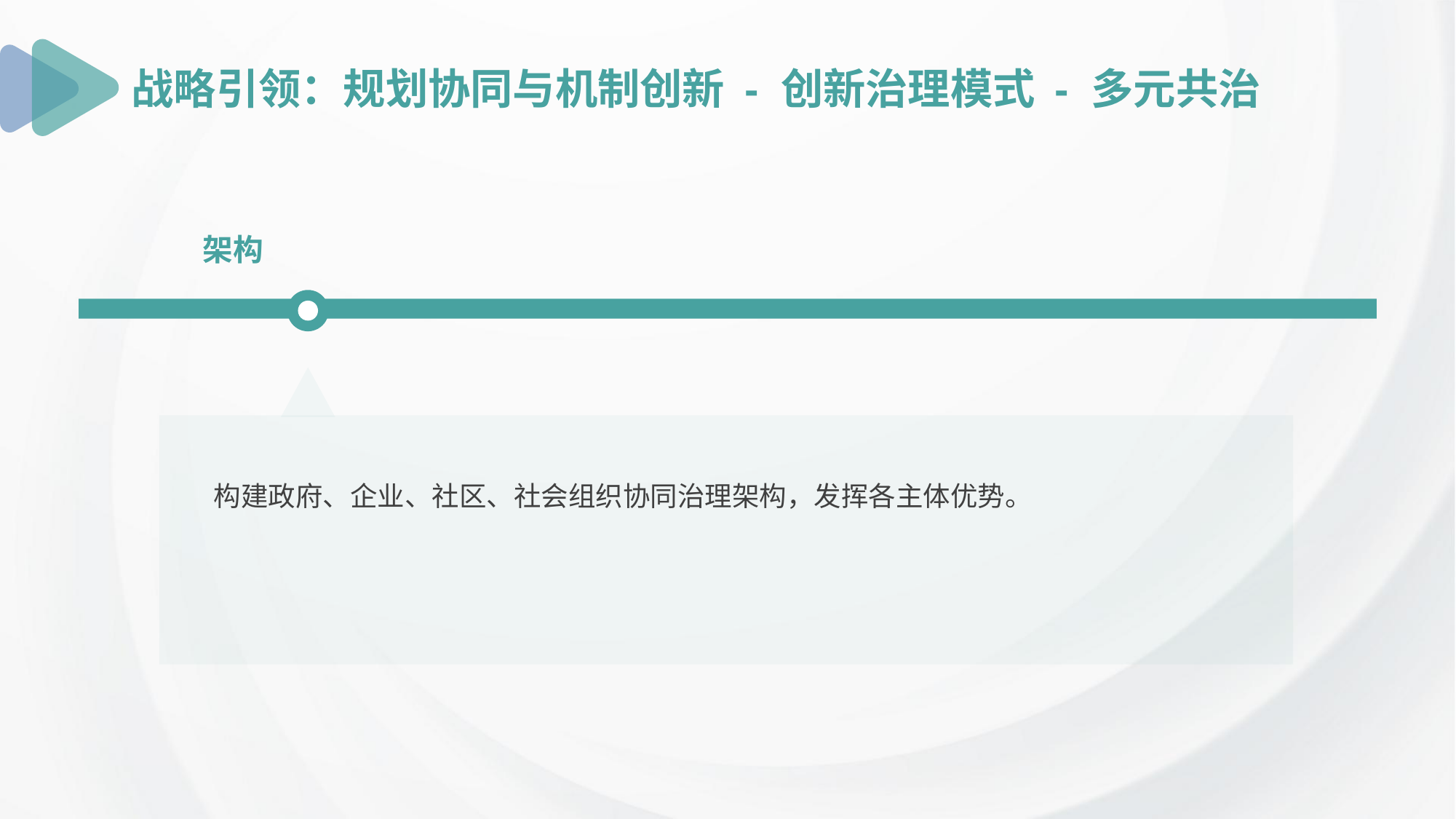

战略引领：规划协同与机制创新 - 创新治理模式 - 多元共治
架构

构建政府、企业、社区、社会组织协同治理架构，发挥各主体优势。